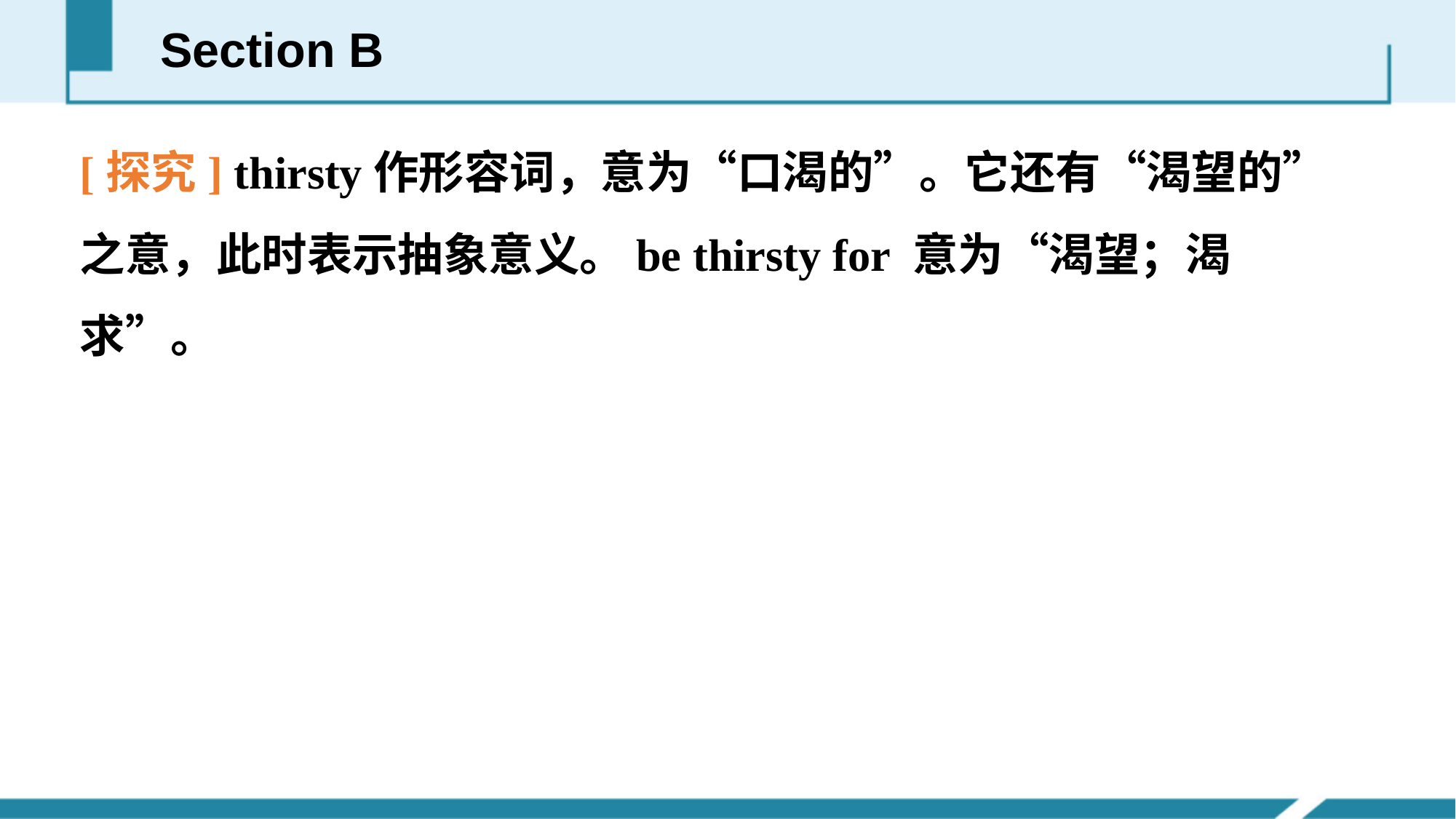

Section B
[探究] thirsty作形容词，意为“口渴的”。它还有“渴望的”之意，此时表示抽象意义。be thirsty for 意为“渴望；渴求”。